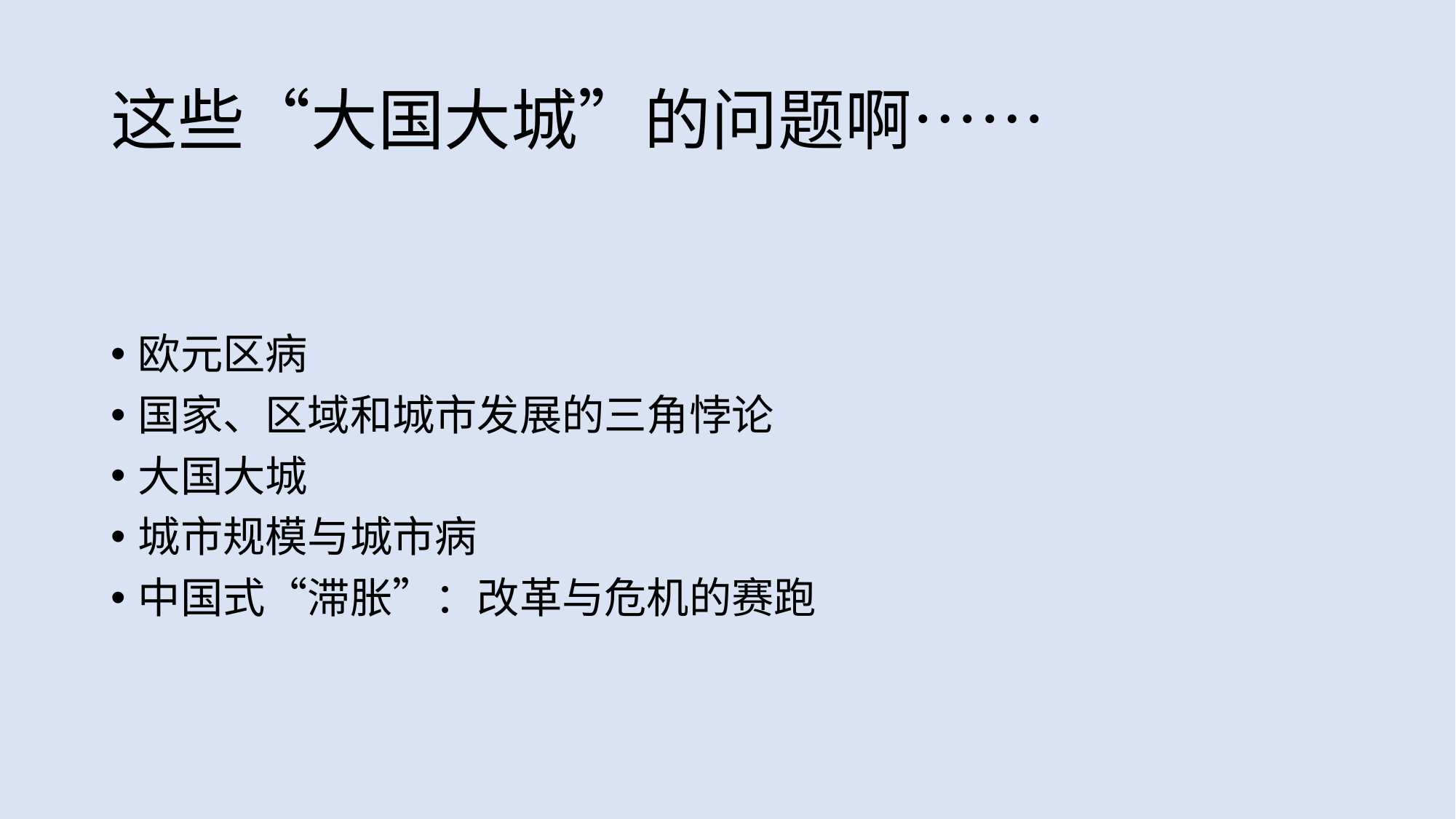

# 这些“大国大城”的问题啊……
欧元区病
国家、区域和城市发展的三角悖论
大国大城
城市规模与城市病
中国式“滞胀”：改革与危机的赛跑